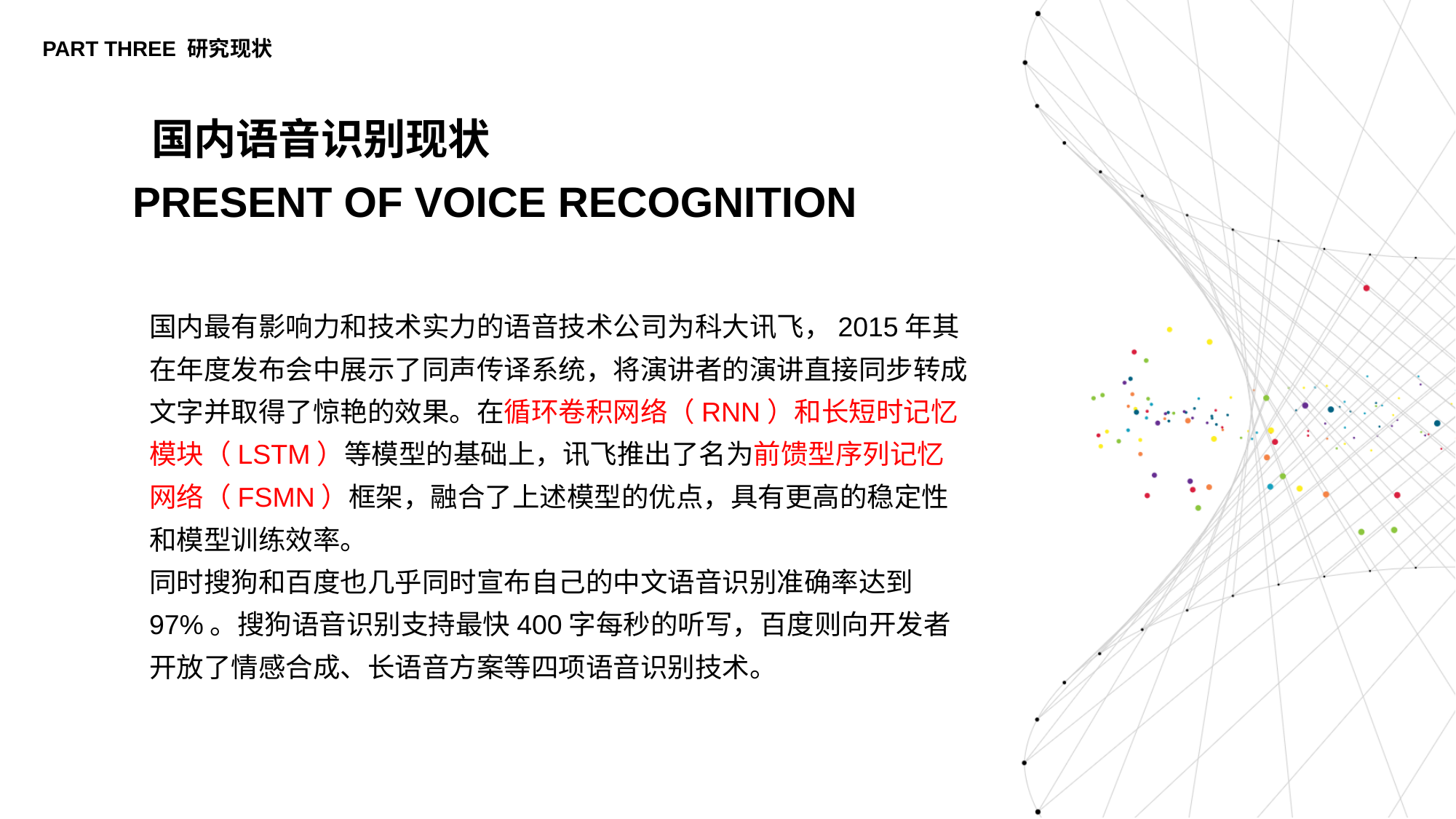

PART THREE 研究现状
国内语音识别现状
PRESENT OF VOICE RECOGNITION
国内最有影响力和技术实力的语音技术公司为科大讯飞，2015年其在年度发布会中展示了同声传译系统，将演讲者的演讲直接同步转成文字并取得了惊艳的效果。在循环卷积网络（RNN）和长短时记忆模块（LSTM）等模型的基础上，讯飞推出了名为前馈型序列记忆网络（FSMN）框架，融合了上述模型的优点，具有更高的稳定性和模型训练效率。
同时搜狗和百度也几乎同时宣布自己的中文语音识别准确率达到97%。搜狗语音识别支持最快400字每秒的听写，百度则向开发者开放了情感合成、长语音方案等四项语音识别技术。